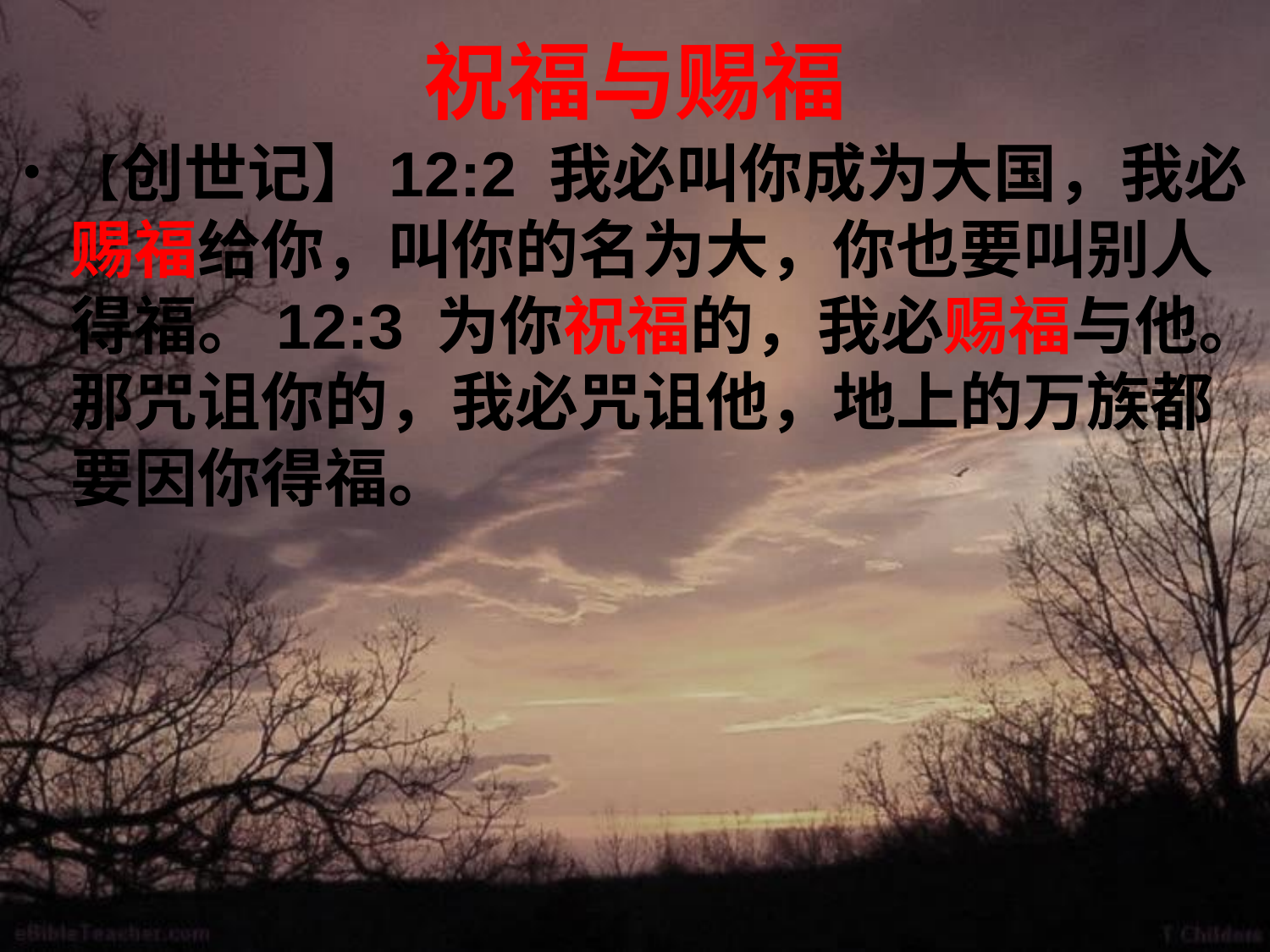

# 祝福与赐福
【创世记】12:2 我必叫你成为大国，我必赐福给你，叫你的名为大，你也要叫别人得福。12:3 为你祝福的，我必赐福与他。那咒诅你的，我必咒诅他，地上的万族都要因你得福。